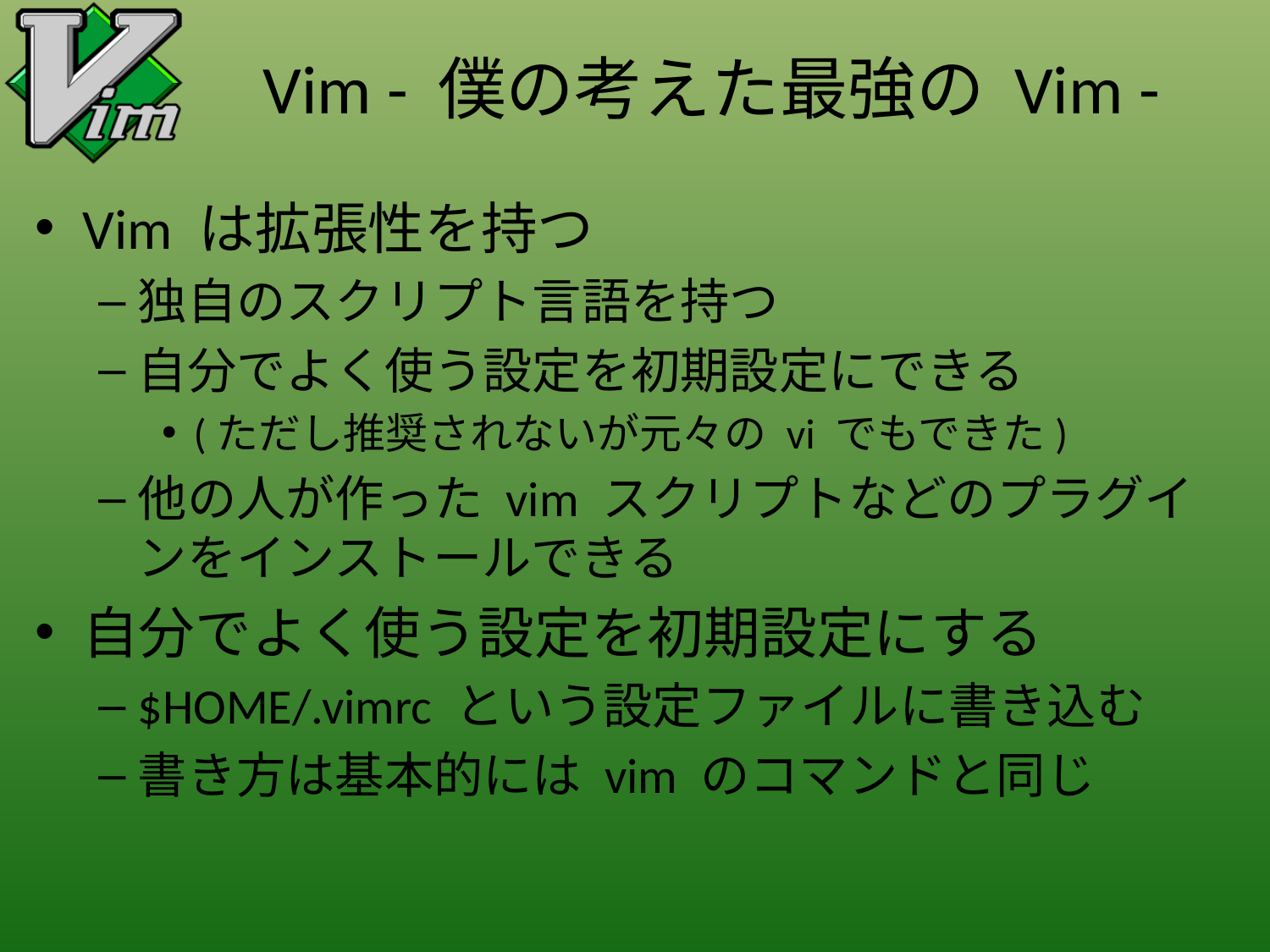

# Vim - 僕の考えた最強の Vim -
Vim は拡張性を持つ
独自のスクリプト言語を持つ
自分でよく使う設定を初期設定にできる
(ただし推奨されないが元々の vi でもできた)
他の人が作った vim スクリプトなどのプラグインをインストールできる
自分でよく使う設定を初期設定にする
$HOME/.vimrc という設定ファイルに書き込む
書き方は基本的には vim のコマンドと同じ